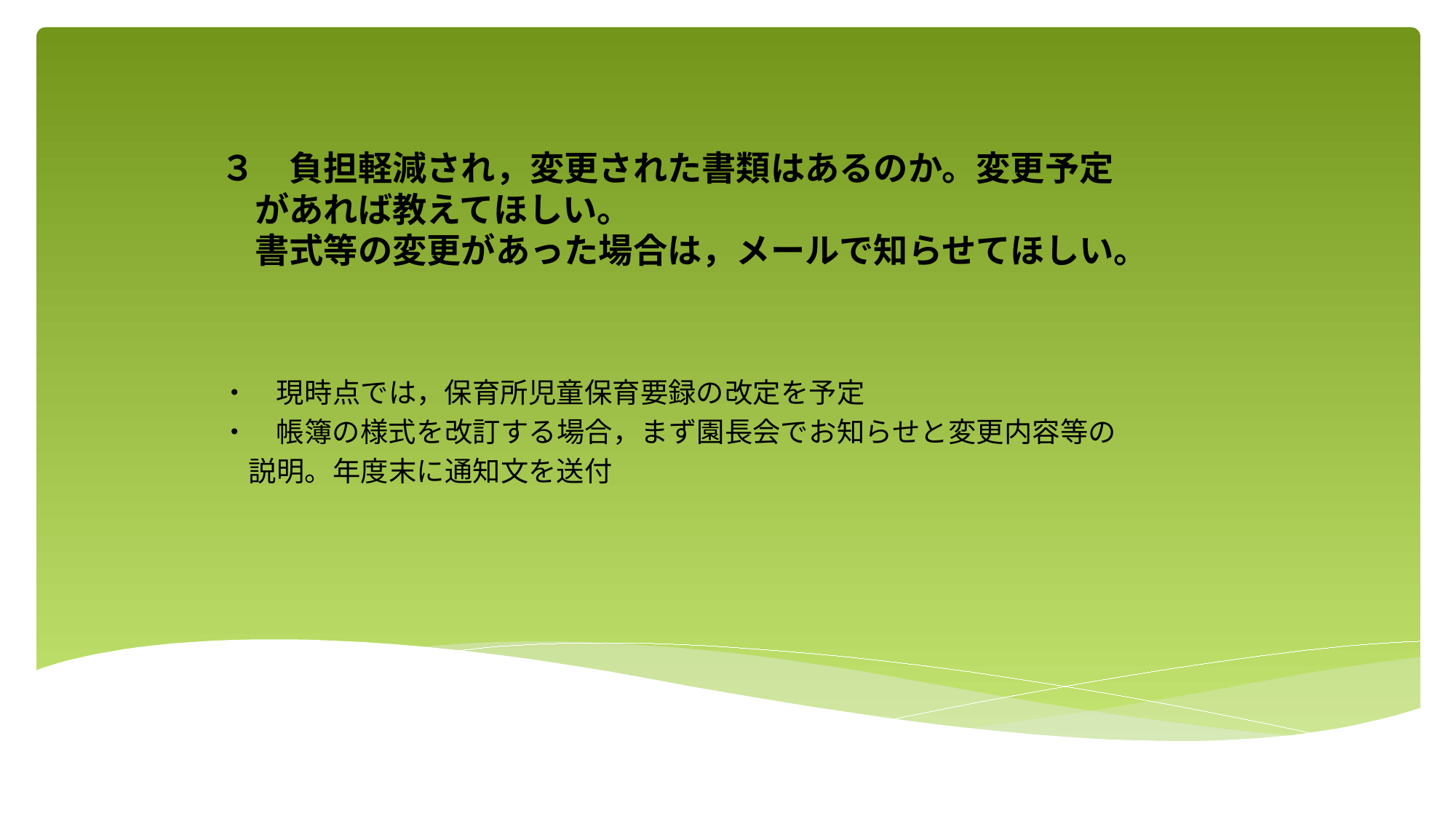

# ３　負担軽減され，変更された書類はあるのか。変更予定　　　 　があれば教えてほしい。 　書式等の変更があった場合は，メールで知らせてほしい。
・　現時点では，保育所児童保育要録の改定を予定
・　帳簿の様式を改訂する場合，まず園長会でお知らせと変更内容等の
　説明。年度末に通知文を送付